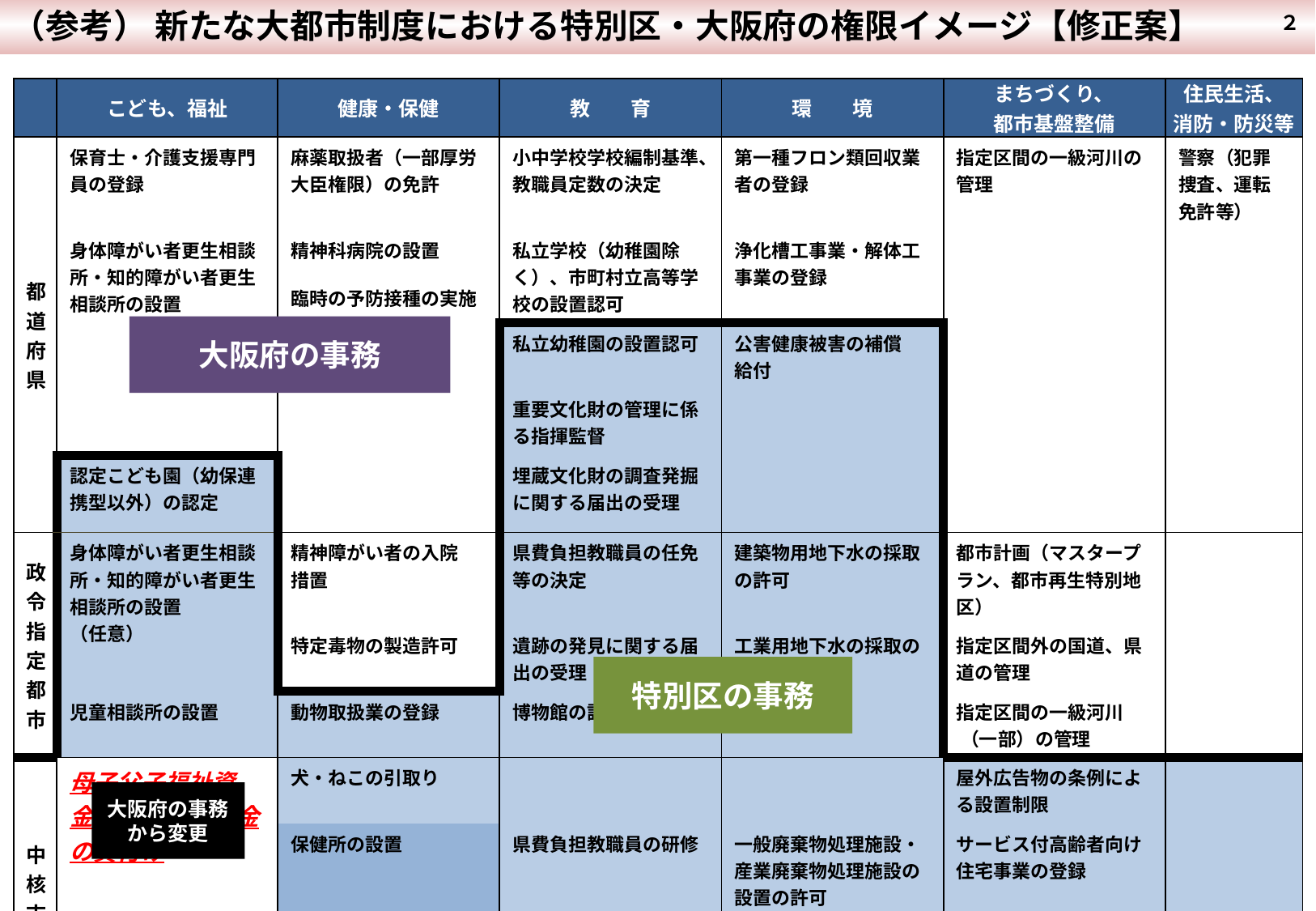

（参考） 新たな大都市制度における特別区・大阪府の権限イメージ【修正案】
２
|  | こども、福祉 | 健康・保健 | 教　　育 | 環　　境 | まちづくり、 都市基盤整備 | 住民生活、 消防・防災等 |
| --- | --- | --- | --- | --- | --- | --- |
| 都道府県 | 保育士・介護支援専門員の登録 | 麻薬取扱者（一部厚労大臣権限）の免許 | 小中学校学校編制基準、教職員定数の決定 | 第一種フロン類回収業者の登録 | 指定区間の一級河川の管理 | 警察（犯罪捜査、運転免許等） |
|  | 身体障がい者更生相談所・知的障がい者更生相談所の設置 | 精神科病院の設置 臨時の予防接種の実施 | 私立学校（幼稚園除く）、市町村立高等学校の設置認可 | 浄化槽工事業・解体工事業の登録 |  |  |
|  |  |  | 私立幼稚園の設置認可 | 公害健康被害の補償 給付 |  |  |
|  |  |  | 重要文化財の管理に係る指揮監督 |  |  |  |
|  | 認定こども園（幼保連携型以外）の認定 |  | 埋蔵文化財の調査発掘に関する届出の受理 |  |  |  |
| 政令指定都市 | 身体障がい者更生相談所・知的障がい者更生相談所の設置 （任意） | 精神障がい者の入院 措置 | 県費負担教職員の任免等の決定 | 建築物用地下水の採取の許可 | 都市計画（マスタープラン、都市再生特別地区） |  |
|  |  | 特定毒物の製造許可 | 遺跡の発見に関する届出の受理 | 工業用地下水の採取の許可 | 指定区間外の国道、県道の管理 |  |
|  | 児童相談所の設置 | 動物取扱業の登録 | 博物館の設置登録 |  | 指定区間の一級河川 （一部）の管理 |  |
| 中核市 | 母子父子福祉資金・寡婦福祉資金の貸付け | 犬・ねこの引取り |  |  | 屋外広告物の条例による設置制限 |  |
|  |  | 保健所の設置 | 県費負担教職員の研修 | 一般廃棄物処理施設・産業廃棄物処理施設の設置の許可 | サービス付高齢者向け住宅事業の登録 |  |
|  |  | 飲食店営業等の許可 | 重要文化財（一部）の現状変更等の許可 | ばい煙発生施設・ダイオキシン類発生施設の設置の届出の受理 | 市街化区域又は市街化調整区域内の開発行為の許可 |  |
大阪府の事務
特別区の事務
大阪府の事務から変更